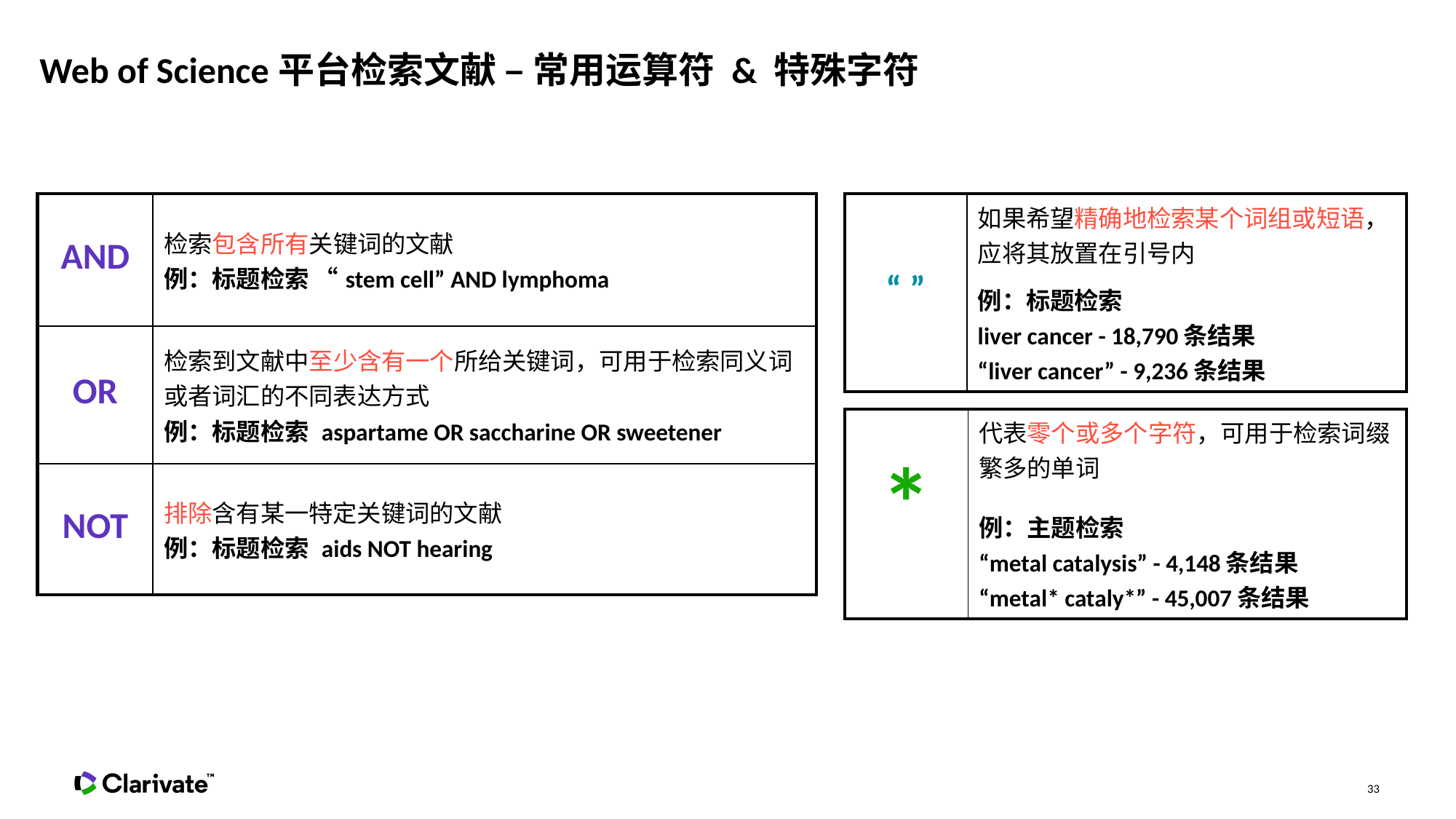

Web of Science平台检索文献 – 常用运算符 & 特殊字符
| AND | 检索包含所有关键词的文献 例：标题检索 “stem cell” AND lymphoma |
| --- | --- |
| OR | 检索到文献中至少含有一个所给关键词，可用于检索同义词或者词汇的不同表达方式 例：标题检索 aspartame OR saccharine OR sweetener |
| NOT | 排除含有某一特定关键词的文献 例：标题检索 aids NOT hearing |
| “ ” | 如果希望精确地检索某个词组或短语，应将其放置在引号内 例：标题检索 liver cancer - 18,790条结果 “liver cancer” - 9,236条结果 |
| --- | --- |

| \* | 代表零个或多个字符，可用于检索词缀繁多的单词 例：主题检索 “metal catalysis” - 4,148条结果 “metal\* cataly\*” - 45,007条结果 |
| --- | --- |
33